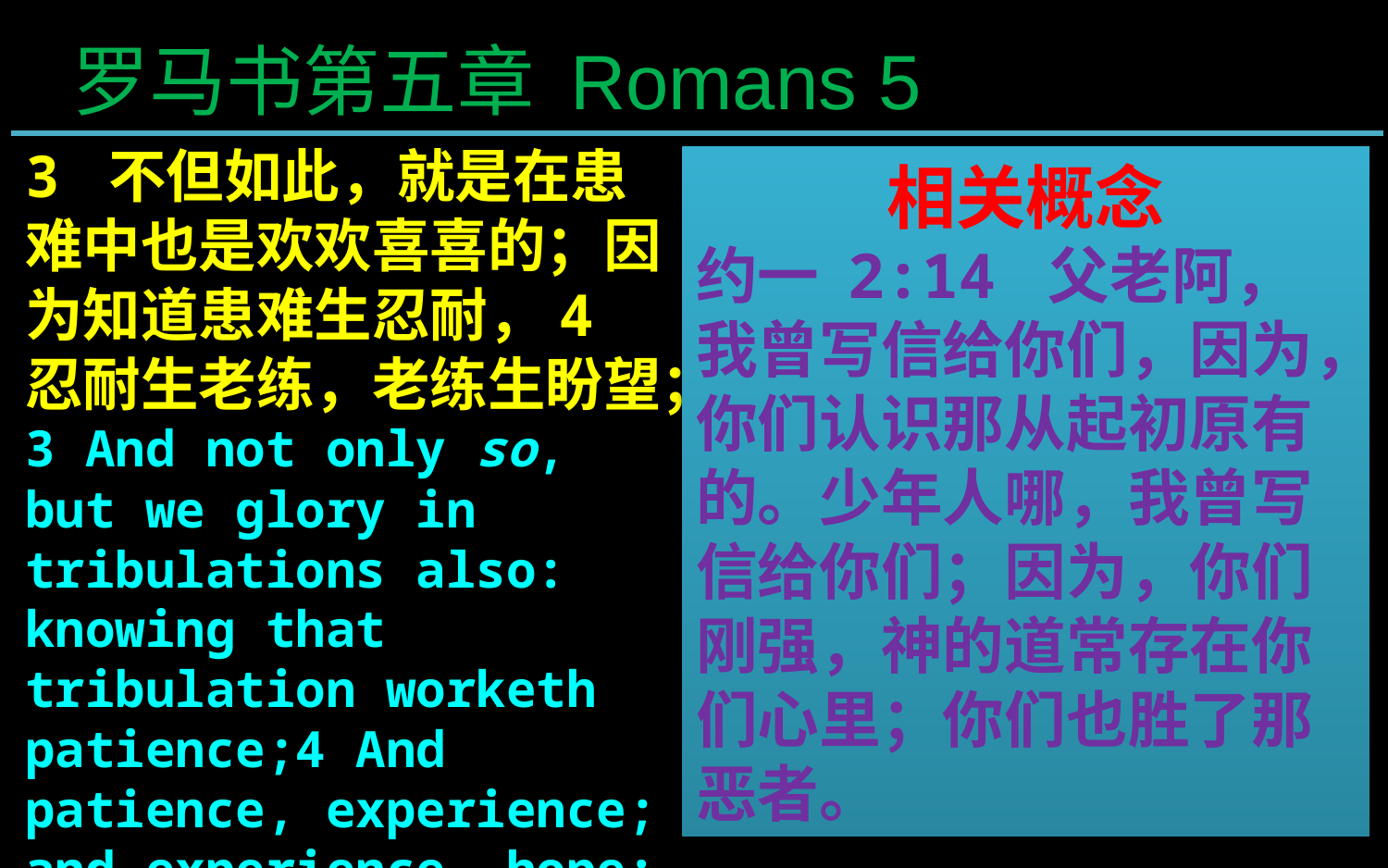

罗马书第五章 Romans 5
3 不但如此，就是在患难中也是欢欢喜喜的；因为知道患难生忍耐，4 忍耐生老练，老练生盼望；
3 And not only so, but we glory in tribulations also: knowing that tribulation worketh patience;4 And patience, experience; and experience, hope:
相关概念
约一 2:14 父老阿，我曾写信给你们，因为，你们认识那从起初原有的。少年人哪，我曾写信给你们；因为，你们刚强，神的道常存在你们心里；你们也胜了那恶者。